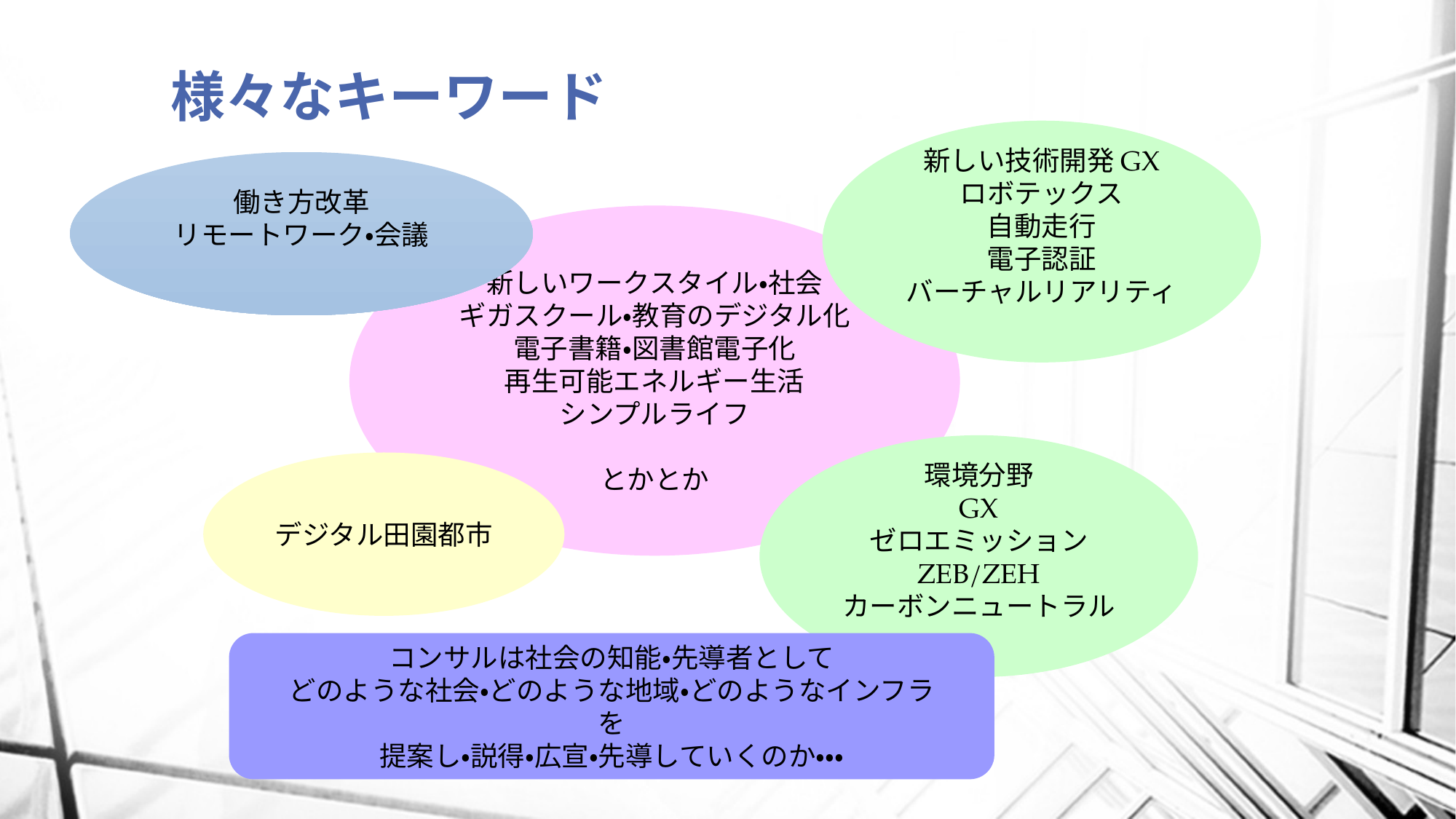

# 様々なキーワード
新しい技術開発GX
ロボテックス
自動走行
電子認証
バーチャルリアリティ

働き方改革
リモートワーク・会議

新しいワークスタイル・社会
ギガスクール・教育のデジタル化
電子書籍・図書館電子化
再生可能エネルギー生活
シンプルライフ

とかとか
環境分野
GX
ゼロエミッション
ZEB/ZEH
カーボンニュートラル

デジタル田園都市
コンサルは社会の知能・先導者として
どのような社会・どのような地域・どのようなインフラ
を
提案し・説得・広宣・先導していくのか・・・